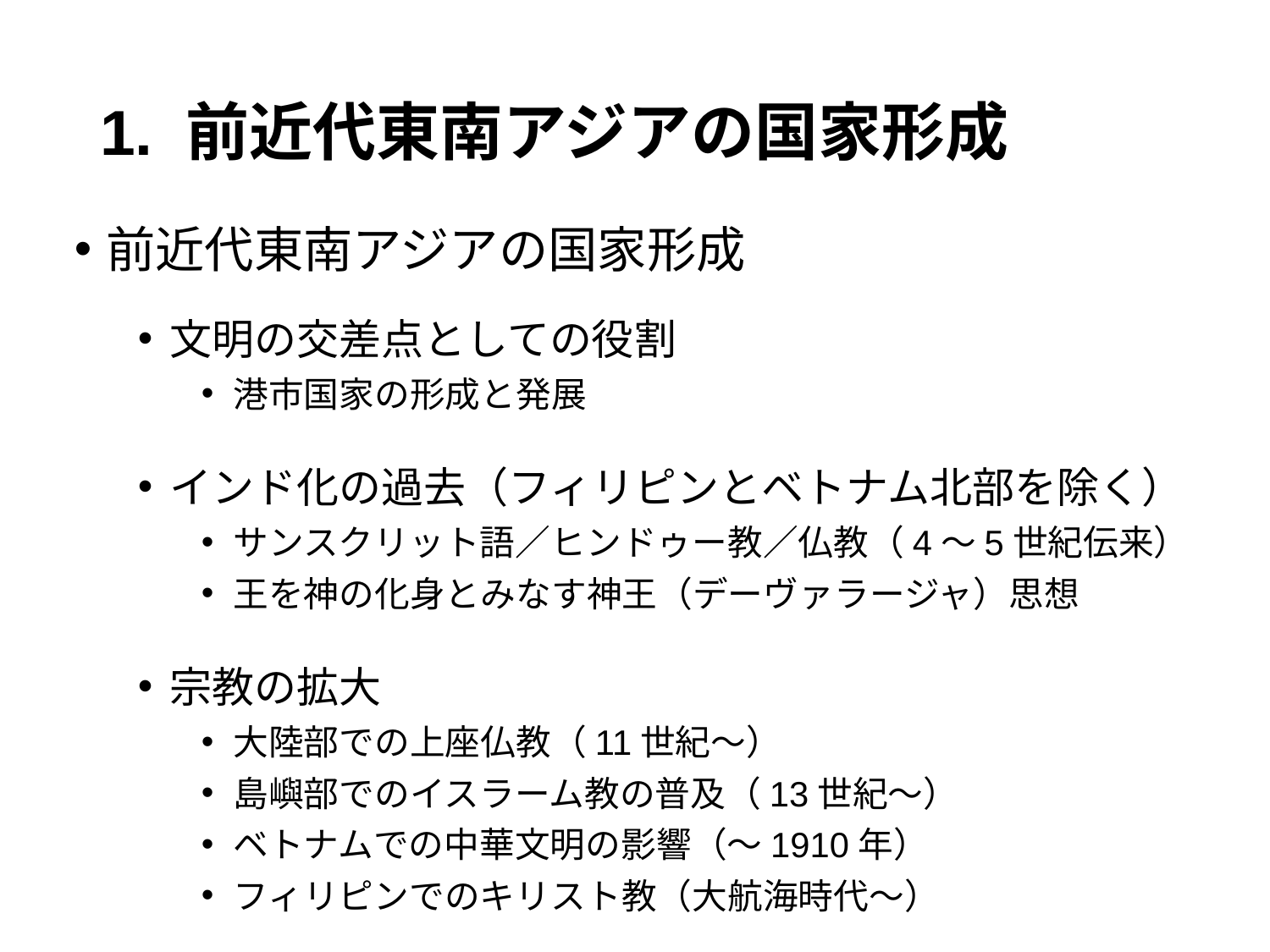

# 1. 前近代東南アジアの国家形成
前近代東南アジアの国家形成
文明の交差点としての役割
港市国家の形成と発展
インド化の過去（フィリピンとベトナム北部を除く）
サンスクリット語／ヒンドゥー教／仏教（4～5世紀伝来）
王を神の化身とみなす神王（デーヴァラージャ）思想
宗教の拡大
大陸部での上座仏教（11世紀～）
島嶼部でのイスラーム教の普及（13世紀～）
ベトナムでの中華文明の影響（～1910年）
フィリピンでのキリスト教（大航海時代～）